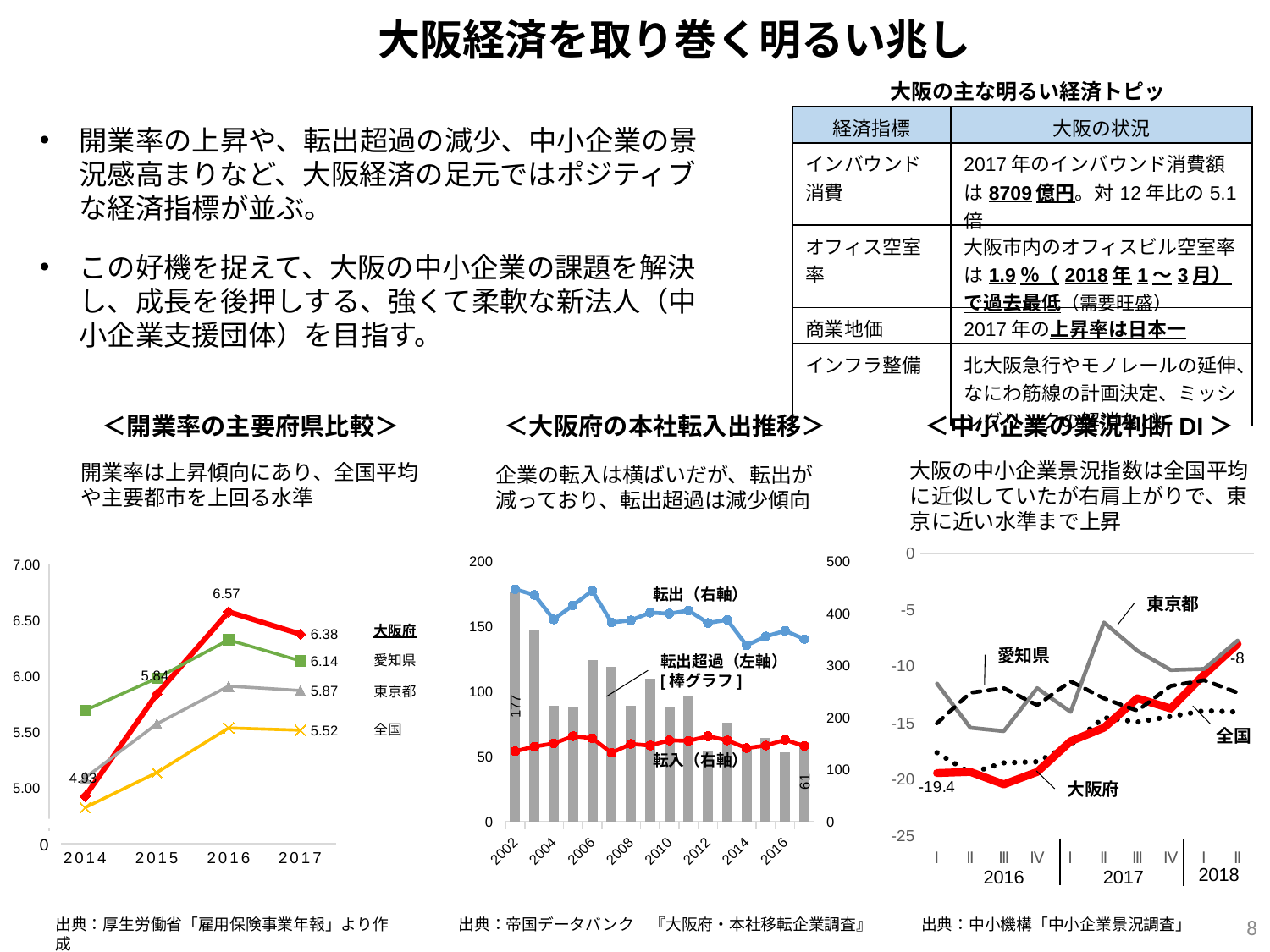

大阪経済を取り巻く明るい兆し
大阪の主な明るい経済トピック
| 経済指標 | 大阪の状況 |
| --- | --- |
| インバウンド消費 | 2017年のインバウンド消費額は8709億円。対12年比の5.1倍 |
| オフィス空室率 | 大阪市内のオフィスビル空室率は1.9％（2018年1～3月）で過去最低（需要旺盛） |
| 商業地価 | 2017年の上昇率は日本一 |
| インフラ整備 | 北大阪急行やモノレールの延伸、なにわ筋線の計画決定、ミッシングリンクの解消など。 |
開業率の上昇や、転出超過の減少、中小企業の景況感高まりなど、大阪経済の足元ではポジティブな経済指標が並ぶ。

この好機を捉えて、大阪の中小企業の課題を解決し、成長を後押しする、強くて柔軟な新法人（中小企業支援団体）を目指す。
＜開業率の主要府県比較＞

開業率は上昇傾向にあり、全国平均や主要都市を上回る水準
＜大阪府の本社転入出推移＞

企業の転入は横ばいだが、転出が減っており、転出超過は減少傾向
＜中小企業の業況判断DI＞

大阪の中小企業景況指数は全国平均に近似していたが右肩上がりで、東京に近い水準まで上昇

### Chart

| Category | 全国 | 大阪府 | 東京 | 愛知 |
|---|---|---|---|---|
| Ⅰ | -17.6 | -19.4 | -11.5 | -15.0 |
| Ⅱ | -19.4 | -19.3 | -15.4 | -12.3 |
| Ⅲ | -18.5 | -20.4 | -15.7 | -11.9 |
| Ⅳ | -18.4 | -19.3 | -11.9 | -13.4 |
| Ⅰ | -16.9 | -16.6 | -14.0 | -11.3 |
| Ⅱ | -14.5 | -15.4 | -6.1 | -12.8 |
| Ⅲ | -14.9 | -12.8 | -8.6 | -13.9 |
| Ⅳ | -14.4 | -13.7 | -10.3 | -11.7 |
| Ⅰ | -13.9 | -10.7 | -10.2 | -11.2 |
| Ⅱ | -14.0 | -8.0 | -7.7 | -12.3 |

### Chart

| Category | 大阪 | 愛知 | 東京 | 全国 |
|---|---|---|---|---|
| 2014 | 4.925729193597669 | 5.69412024188064 | 5.091067042118507 | 4.824626673458758 |
| 2015 | 5.840018468286489 | 5.981583993632186 | 5.572793697709061 | 5.137994017075519 |
| 2016 | 6.5748805844338305 | 6.32375055285272 | 5.910733745266554 | 5.536143464596044 |
| 2017 | 6.375443386347812 | 6.136948088741664 | 5.871383108382612 | 5.516314451241185 |

### Chart

| Category | 転出超過 | 転入 | 転出 |
|---|---|---|---|
| 2002 | 177.0 | 135.0 | 312.0 |
| 2003 | 148.0 | 144.0 | 292.0 |
| 2004 | 89.0 | 150.0 | 239.0 |
| 2005 | 88.0 | 164.0 | 252.0 |
| 2006 | 124.0 | 160.0 | 284.0 |
| 2007 | 119.0 | 132.0 | 251.0 |
| 2008 | 89.0 | 149.0 | 238.0 |
| 2009 | 110.0 | 146.0 | 256.0 |
| 2010 | 88.0 | 156.0 | 244.0 |
| 2011 | 96.0 | 155.0 | 251.0 |
| 2012 | 54.0 | 164.0 | 218.0 |
| 2013 | 76.0 | 156.0 | 232.0 |
| 2014 | 57.0 | 141.0 | 198.0 |
| 2015 | 64.0 | 146.0 | 210.0 |
| 2016 | 53.0 | 157.0 | 210.0 |
| 2017 | 61.0 | 145.0 | 206.0 |
転出（右軸）
東京都
大阪府

愛知県

東京都

全国
愛知県
転出超過（左軸）
[棒グラフ]
全国
転入（右軸）
大阪府

0
2018
2017
2016
8
出典：厚生労働省「雇用保険事業年報」より作成
出典：帝国データバンク　『大阪府・本社移転企業調査』
出典：中小機構「中小企業景況調査」